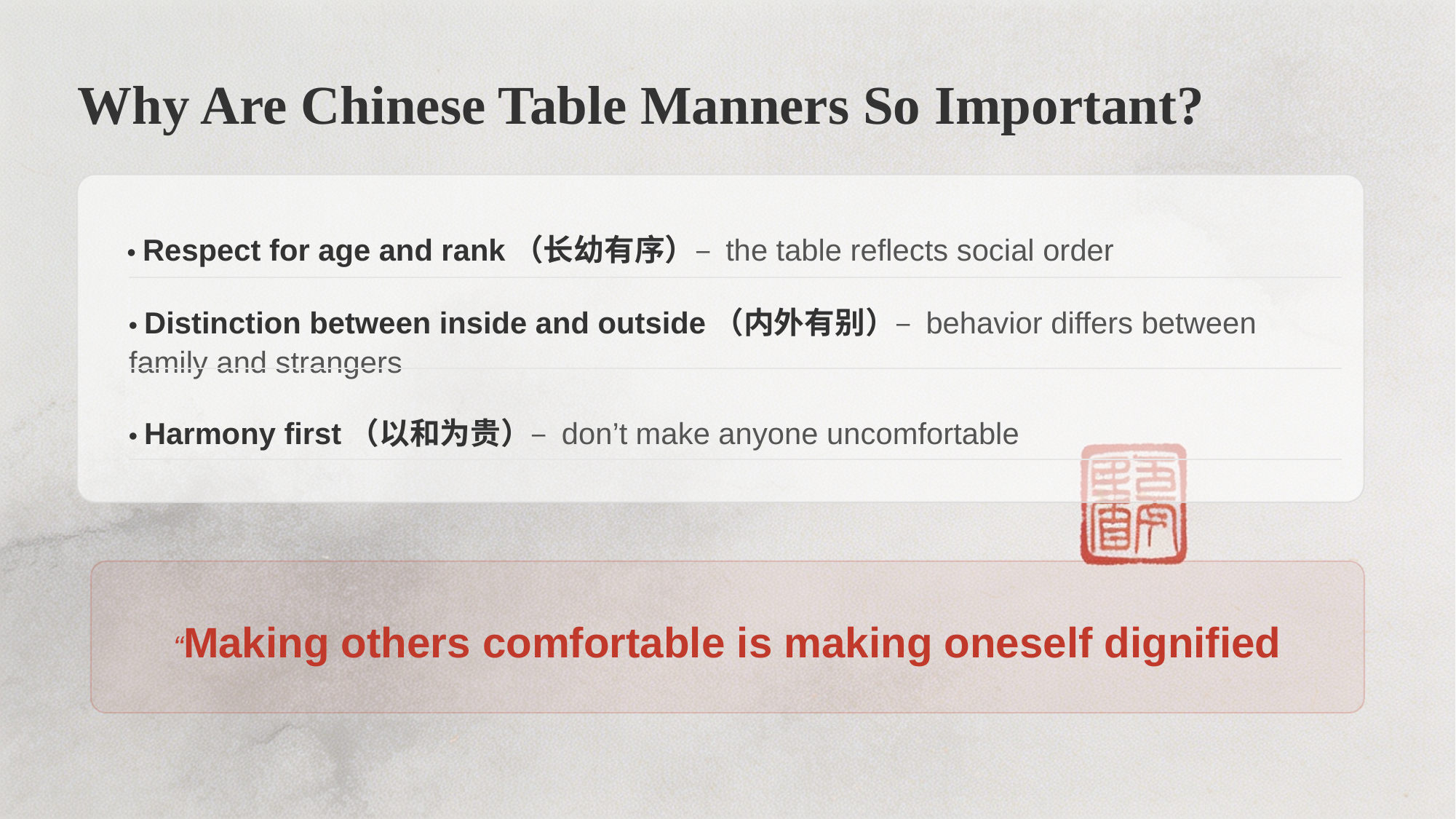

Why Are Chinese Table Manners So Important?

• Respect for age and rank（长幼有序）– the table reflects social order
• Distinction between inside and outside（内外有别）– behavior differs between family and strangers
• Harmony first（以和为贵）– don’t make anyone uncomfortable

“Making others comfortable is making oneself dignified